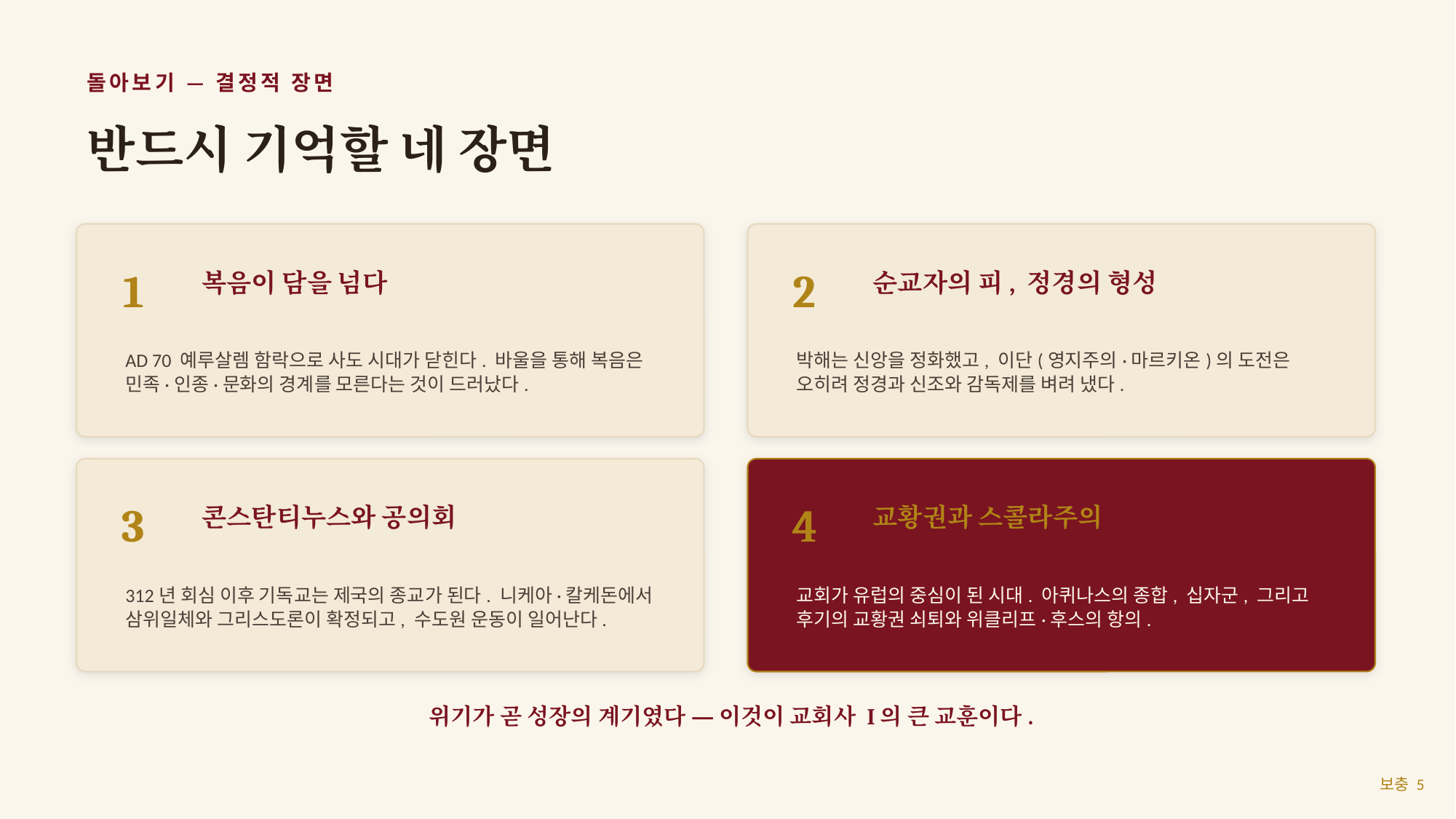

돌아보기 — 결정적 장면
반드시 기억할 네 장면

1
2
복음이 담을 넘다
순교자의 피, 정경의 형성
AD 70 예루살렘 함락으로 사도 시대가 닫힌다. 바울을 통해 복음은 민족·인종·문화의 경계를 모른다는 것이 드러났다.
박해는 신앙을 정화했고, 이단(영지주의·마르키온)의 도전은 오히려 정경과 신조와 감독제를 벼려 냈다.

3
4
콘스탄티누스와 공의회
교황권과 스콜라주의
312년 회심 이후 기독교는 제국의 종교가 된다. 니케아·칼케돈에서 삼위일체와 그리스도론이 확정되고, 수도원 운동이 일어난다.
교회가 유럽의 중심이 된 시대. 아퀴나스의 종합, 십자군, 그리고 후기의 교황권 쇠퇴와 위클리프·후스의 항의.
위기가 곧 성장의 계기였다 — 이것이 교회사 I의 큰 교훈이다.
보충 5